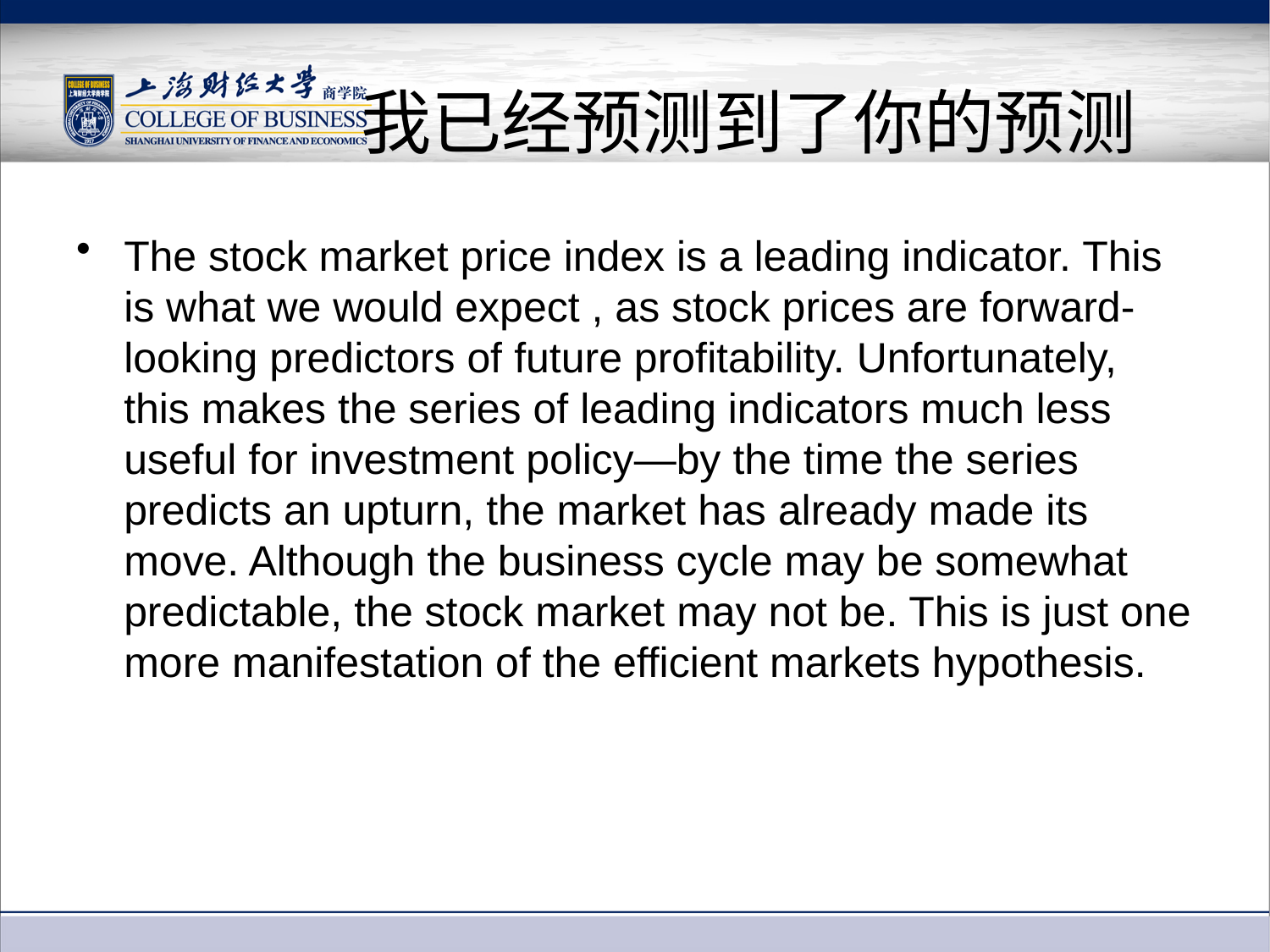

# 我已经预测到了你的预测
The stock market price index is a leading indicator. This is what we would expect , as stock prices are forward-looking predictors of future profitability. Unfortunately, this makes the series of leading indicators much less useful for investment policy—by the time the series predicts an upturn, the market has already made its move. Although the business cycle may be somewhat predictable, the stock market may not be. This is just one more manifestation of the efficient markets hypothesis.